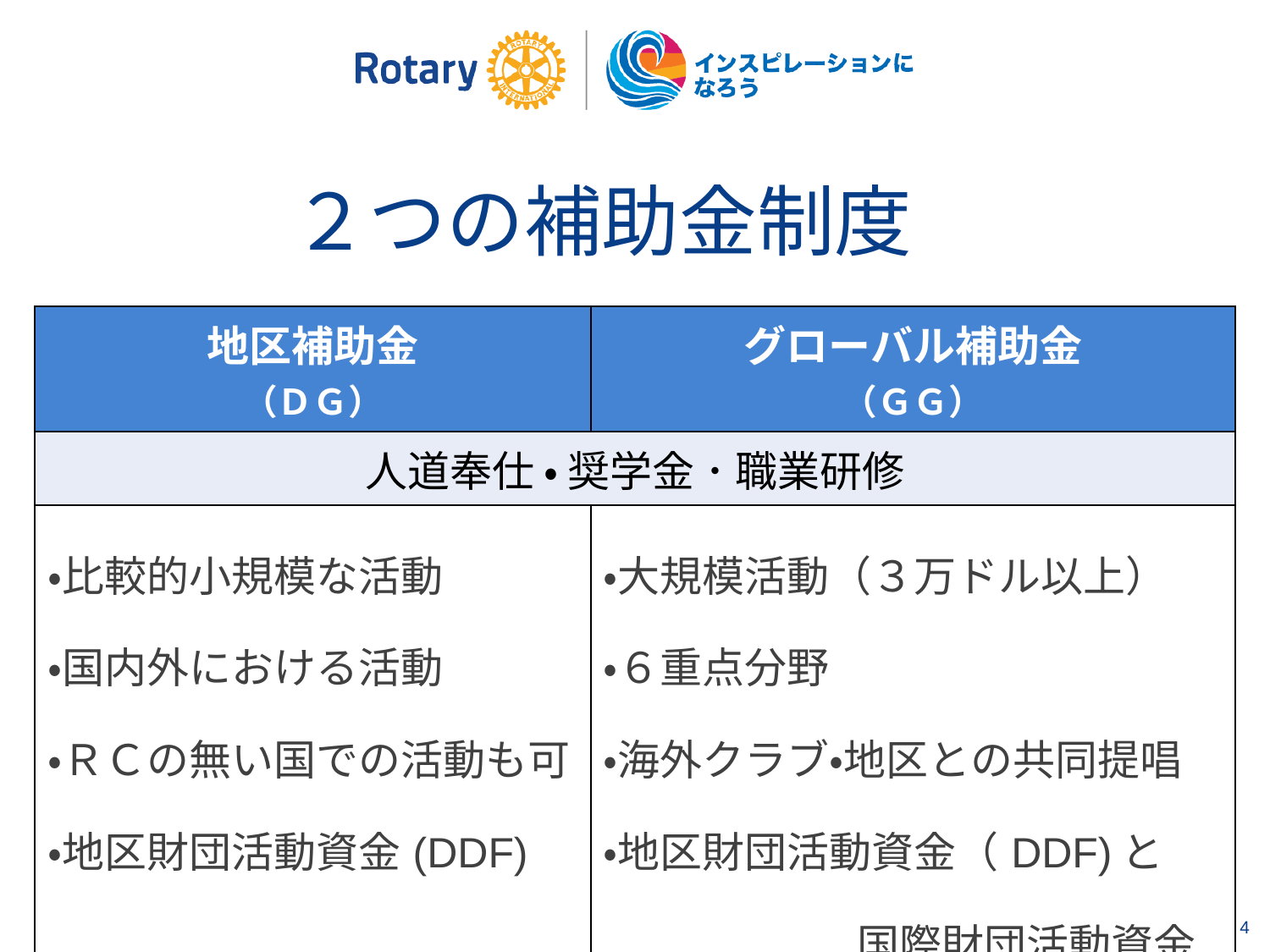

２つの補助金制度
| 地区補助金 （ＤＧ） | グローバル補助金 （ＧＧ） |
| --- | --- |
| 人道奉仕 ・ 奨学金 ･ 職業研修 |  |
| ・比較的小規模な活動 ・国内外における活動　　　 ・ＲＣの無い国での活動も可 ・地区財団活動資金(DDF) | ・大規模活動（３万ドル以上） ・６重点分野 ・海外クラブ・地区との共同提唱 ・地区財団活動資金（DDF)と 　　　　　　国際財団活動資金（WF) |
4